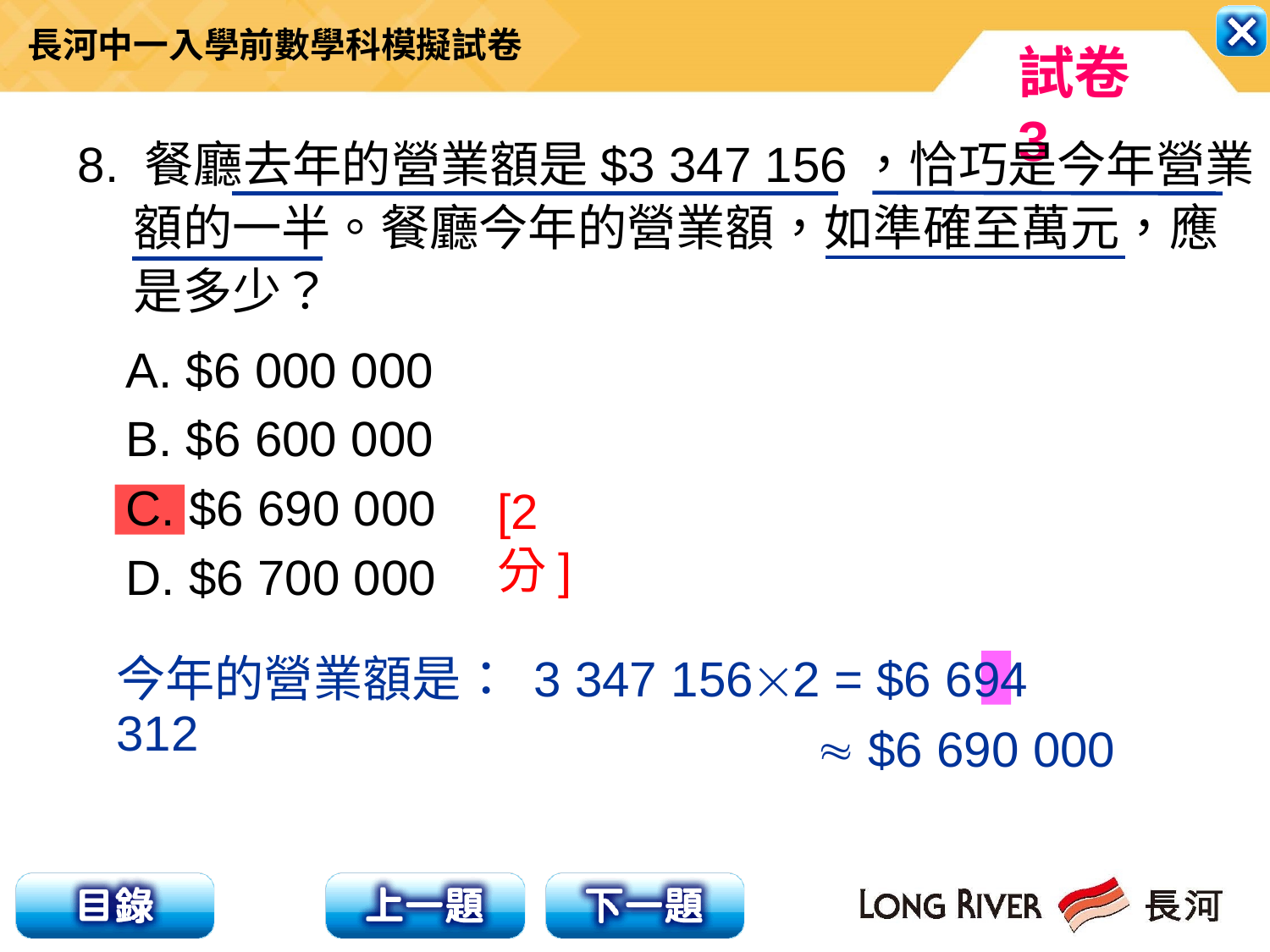

8. 餐廳去年的營業額是$3 347 156，恰巧是今年營業
    額的一半。餐廳今年的營業額，如準確至萬元，應
    是多少？
A. $6 000 000
B. $6 600 000
C. $6 690 000
D. $6 700 000
[2分]

今年的營業額是： 3 347 156×2 = $6 694 312

≈ $6 690 000